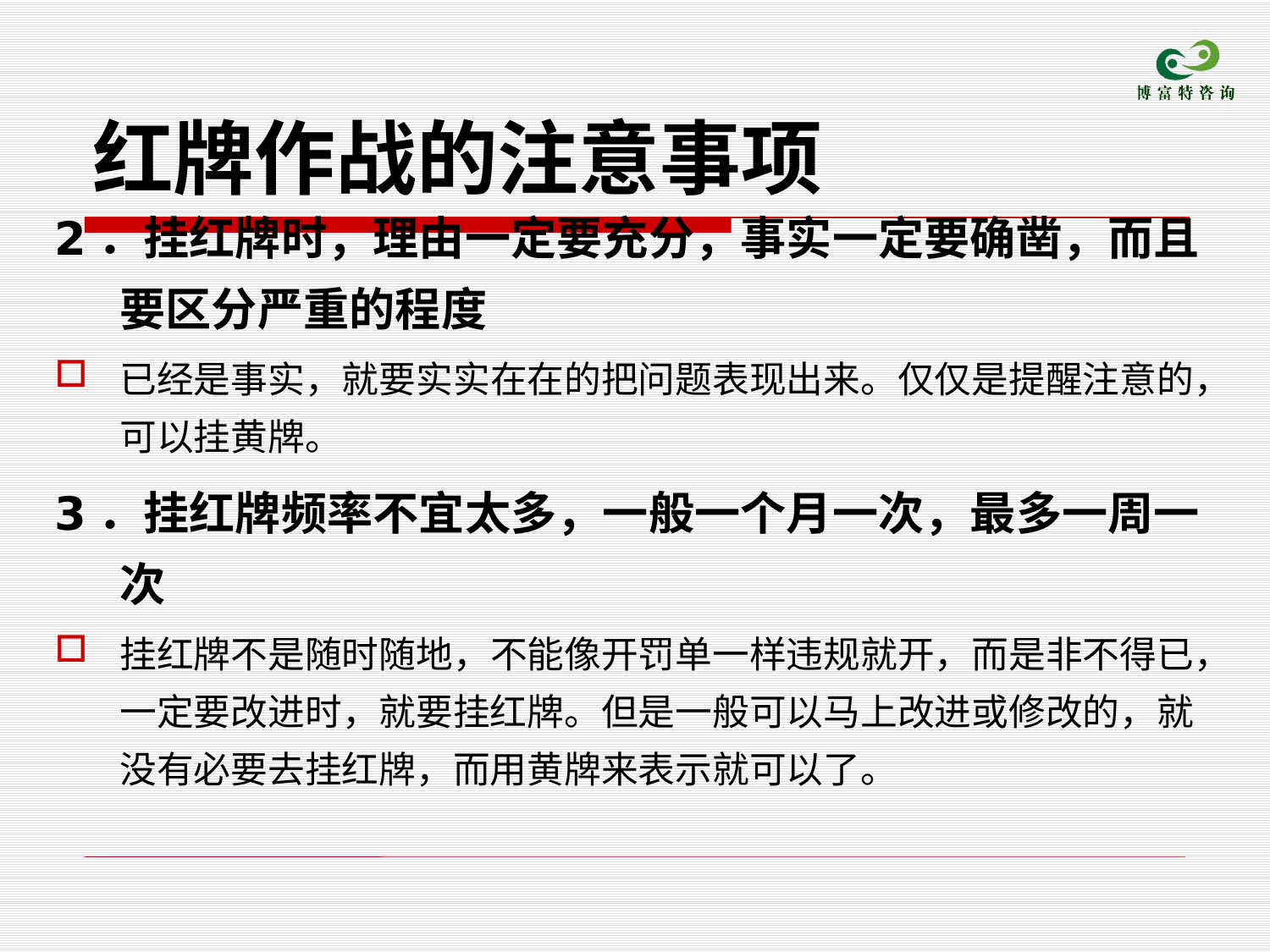

# 红牌作战的注意事项
2．挂红牌时，理由一定要充分，事实一定要确凿，而且要区分严重的程度
已经是事实，就要实实在在的把问题表现出来。仅仅是提醒注意的，可以挂黄牌。
3．挂红牌频率不宜太多，一般一个月一次，最多一周一次
挂红牌不是随时随地，不能像开罚单一样违规就开，而是非不得已，一定要改进时，就要挂红牌。但是一般可以马上改进或修改的，就没有必要去挂红牌，而用黄牌来表示就可以了。
483